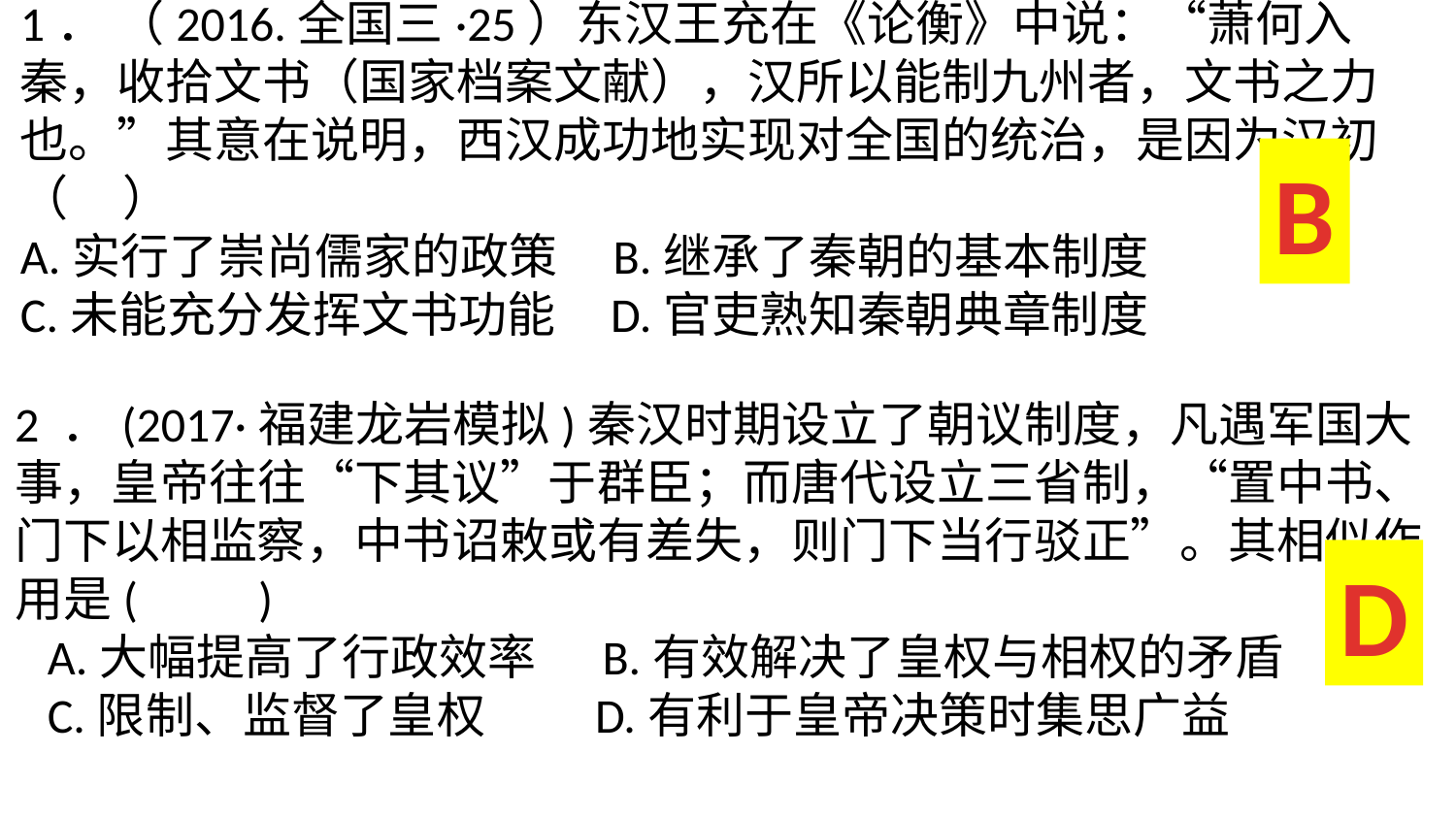

1． （2016.全国三·25）东汉王充在《论衡》中说：“萧何入秦，收拾文书（国家档案文献），汉所以能制九州者，文书之力也。”其意在说明，西汉成功地实现对全国的统治，是因为汉初（     ）
A.实行了崇尚儒家的政策    B.继承了秦朝的基本制度
C.未能充分发挥文书功能    D.官吏熟知秦朝典章制度
B
2 ．(2017·福建龙岩模拟)秦汉时期设立了朝议制度，凡遇军国大事，皇帝往往“下其议”于群臣；而唐代设立三省制，“置中书、门下以相监察，中书诏敕或有差失，则门下当行驳正”。其相似作用是(　　)
   A.大幅提高了行政效率     B.有效解决了皇权与相权的矛盾
   C.限制、监督了皇权         D.有利于皇帝决策时集思广益
D